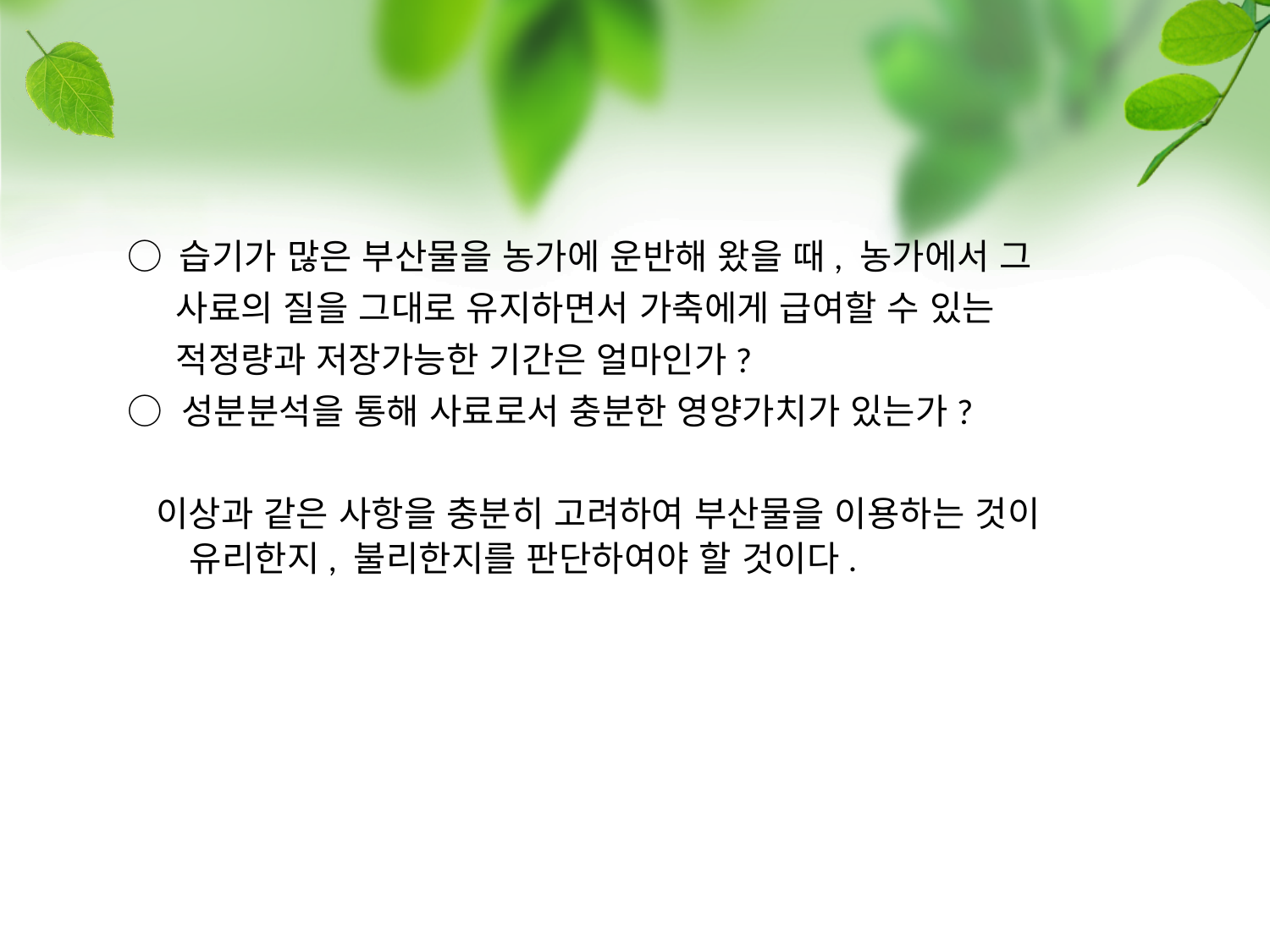

○ 습기가 많은 부산물을 농가에 운반해 왔을 때, 농가에서 그
    사료의 질을 그대로 유지하면서 가축에게 급여할 수 있는
    적정량과 저장가능한 기간은 얼마인가?
○ 성분분석을 통해 사료로서 충분한 영양가치가 있는가?

  이상과 같은 사항을 충분히 고려하여 부산물을 이용하는 것이 유리한지, 불리한지를 판단하여야 할 것이다.